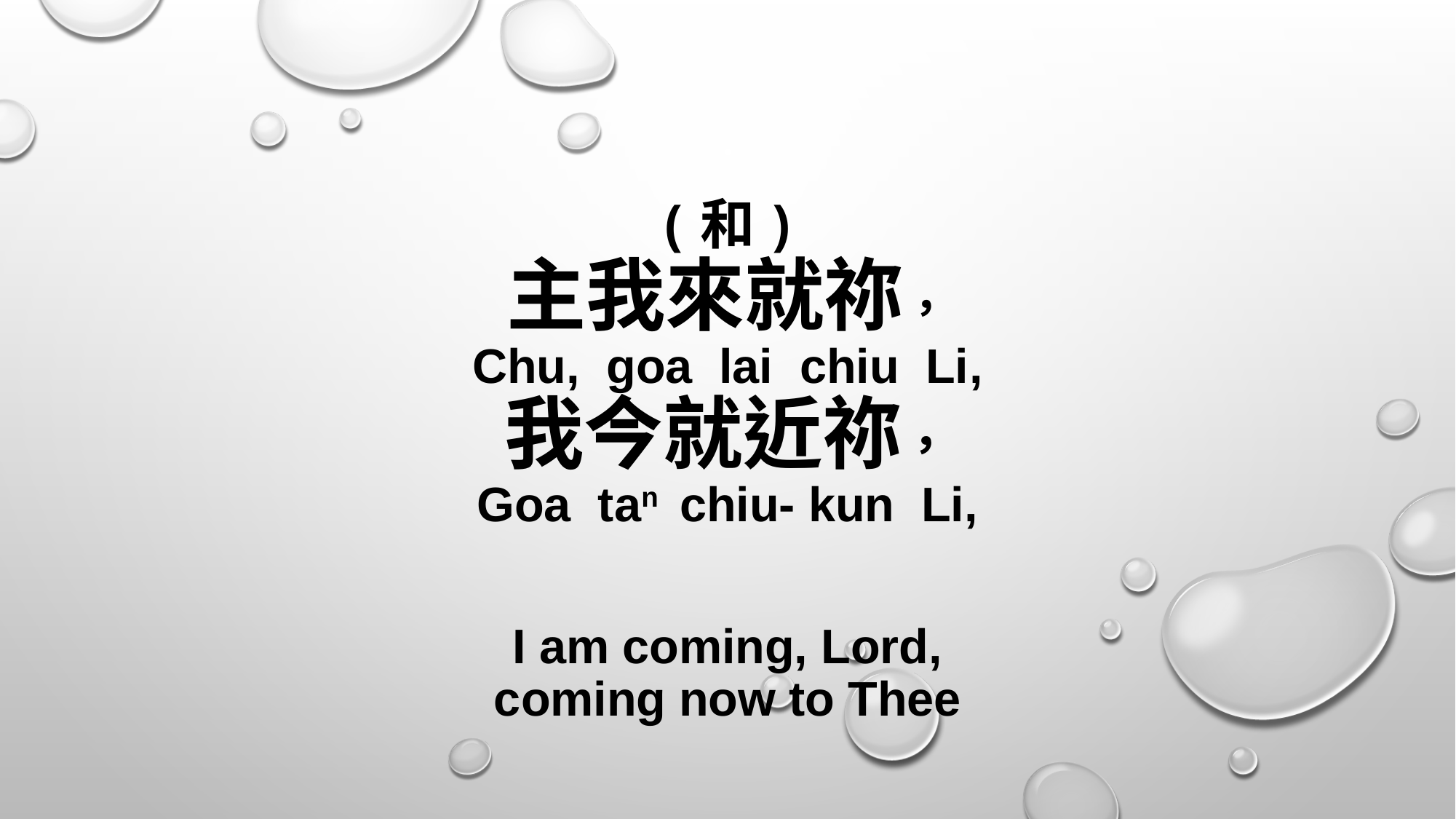

# (和) 主我來就祢， Chu,  goa  lai  chiu  Li, 我今就近祢， Goa  tan  chiu- kun  Li, I am coming, Lord, coming now to Thee